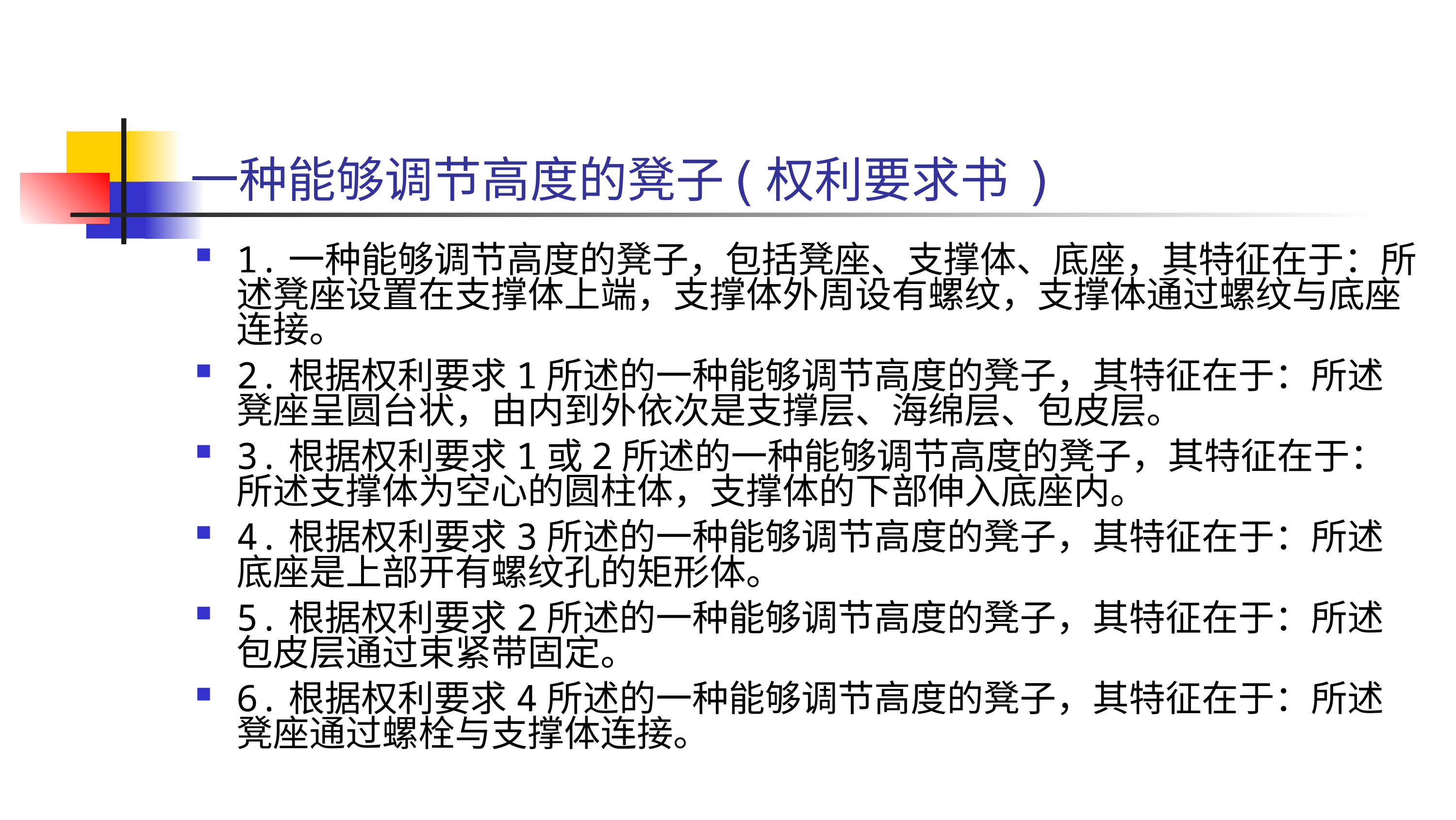

# 一种能够调节高度的凳子(权利要求书 )
1.一种能够调节高度的凳子，包括凳座、支撑体、底座，其特征在于：所述凳座设置在支撑体上端，支撑体外周设有螺纹，支撑体通过螺纹与底座连接。
2.根据权利要求1所述的一种能够调节高度的凳子，其特征在于：所述凳座呈圆台状，由内到外依次是支撑层、海绵层、包皮层。
3.根据权利要求1或2所述的一种能够调节高度的凳子，其特征在于：所述支撑体为空心的圆柱体，支撑体的下部伸入底座内。
4.根据权利要求3所述的一种能够调节高度的凳子，其特征在于：所述底座是上部开有螺纹孔的矩形体。
5.根据权利要求2所述的一种能够调节高度的凳子，其特征在于：所述包皮层通过束紧带固定。
6.根据权利要求4所述的一种能够调节高度的凳子，其特征在于：所述凳座通过螺栓与支撑体连接。